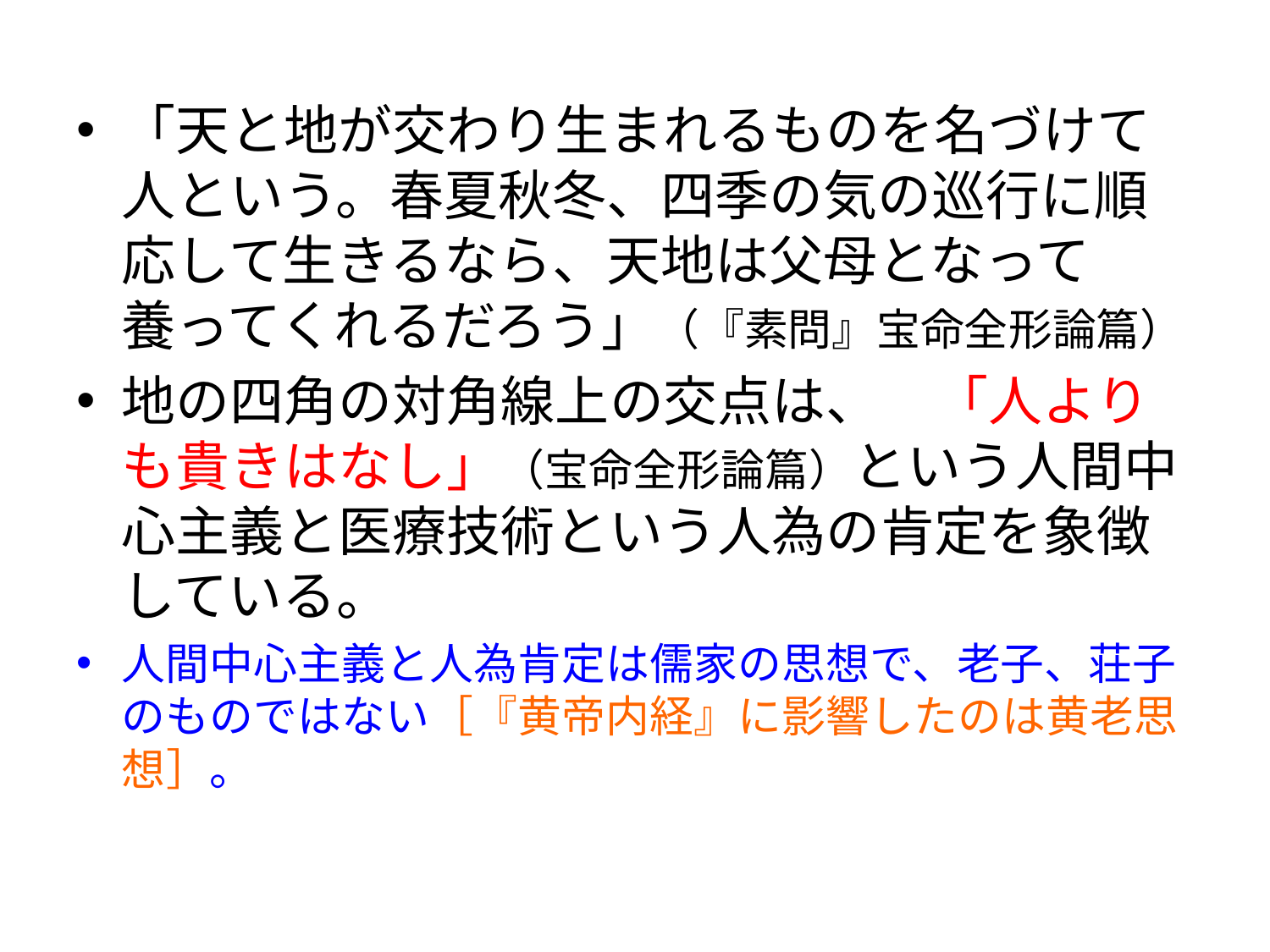

「天と地が交わり生まれるものを名づけて人という。春夏秋冬、四季の気の巡行に順応して生きるなら、天地は父母となって養ってくれるだろう」（『素問』宝命全形論篇）
地の四角の対角線上の交点は、　「人よりも貴きはなし」（宝命全形論篇）という人間中心主義と医療技術という人為の肯定を象徴している。
人間中心主義と人為肯定は儒家の思想で、老子、荘子のものではない［『黄帝内経』に影響したのは黄老思想］。